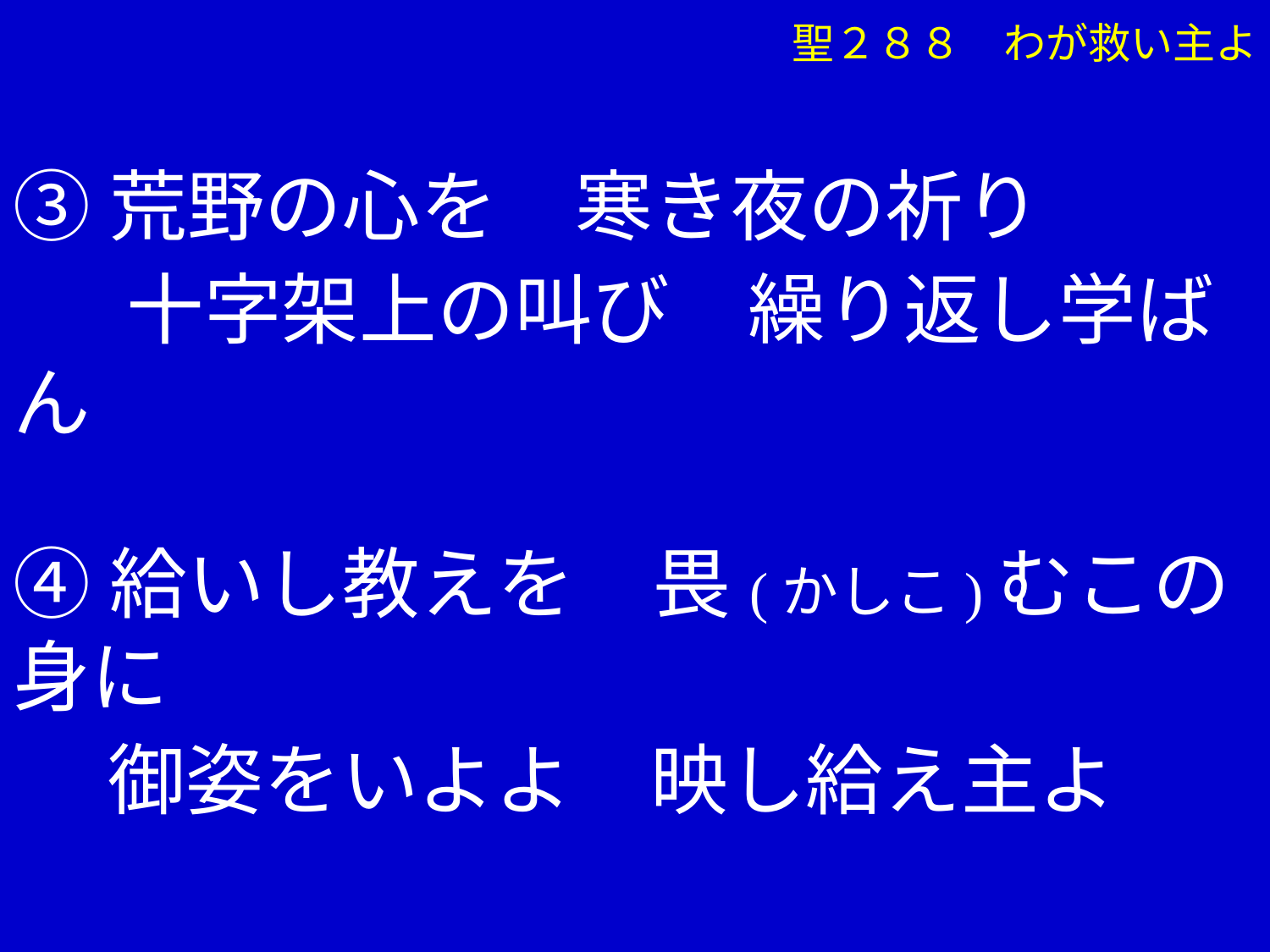

聖２８８　わが救い主よ

③荒野の心を　寒き夜の祈り
 　十字架上の叫び　繰り返し学ばん

④給いし教えを　畏(かしこ)むこの身に
　 御姿をいよよ　映し給え主よ